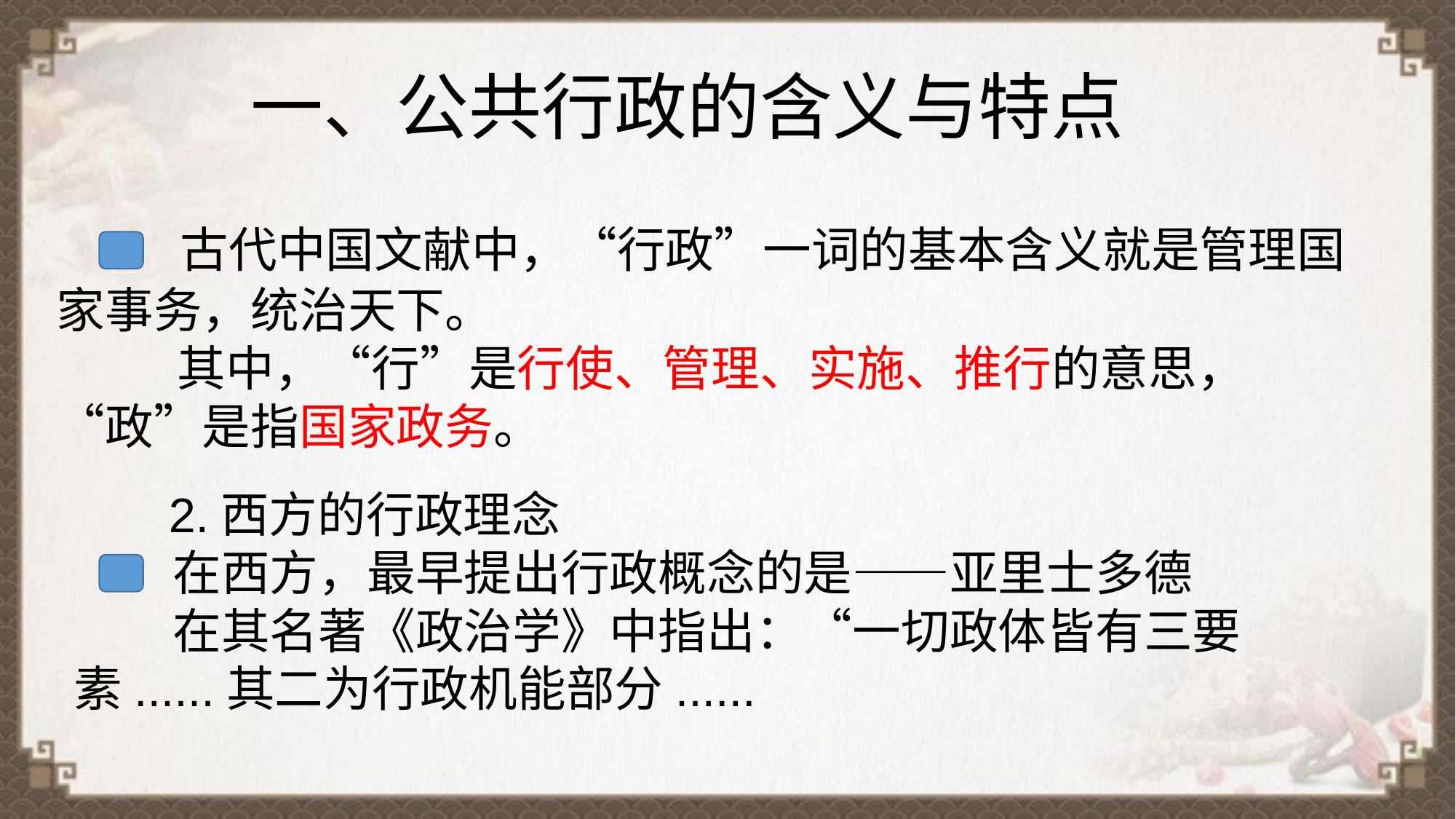

一、公共行政的含义与特点
    古代中国文献中，“行政”一词的基本含义就是管理国家事务，统治天下。
     其中，“行”是行使、管理、实施、推行的意思，“政”是指国家政务。

   2.西方的行政理念
   在西方，最早提出行政概念的是——亚里士多德
   在其名著《政治学》中指出：“一切政体皆有三要素......其二为行政机能部分......